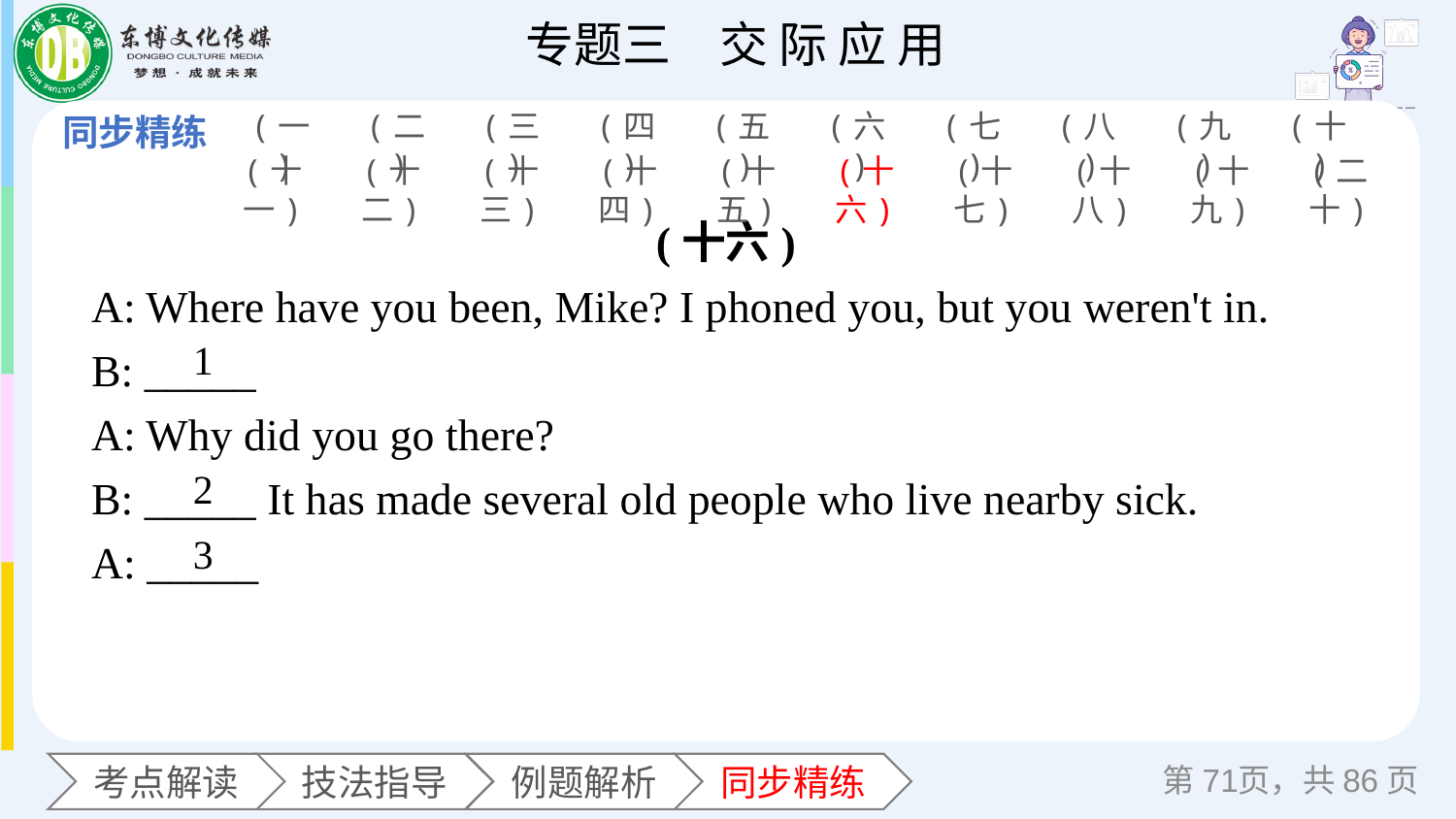

(一)
(二)
(三)
(四)
(五)
(六)
(七)
(八)
(九)
(十)
(十一)
(十二)
(十三)
(十四)
(十五)
(十六)
(十七)
(十八)
(十九)
(二十)
(十六)
A: Where have you been, Mike? I phoned you, but you weren't in.
B: _____
A: Why did you go there?
B: _____ It has made several old people who live nearby sick.
A: _____
1
2
3
第71页，共86页